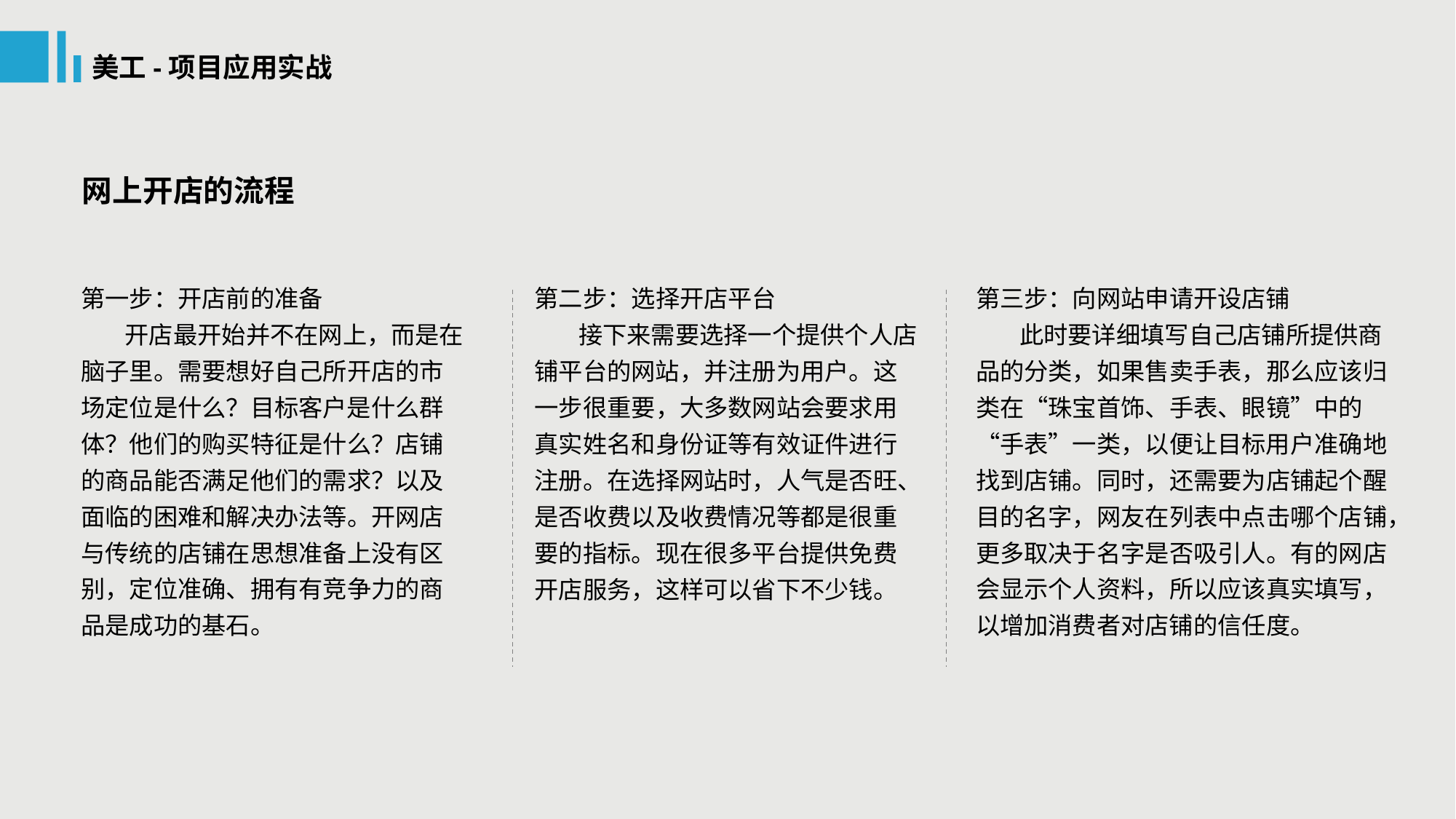

美工-项目应用实战
 网上开店的流程
第三步：向网站申请开设店铺
       此时要详细填写自己店铺所提供商品的分类，如果售卖手表，那么应该归类在“珠宝首饰、手表、眼镜”中的“手表”一类，以便让目标用户准确地找到店铺。同时，还需要为店铺起个醒目的名字，网友在列表中点击哪个店铺，更多取决于名字是否吸引人。有的网店会显示个人资料，所以应该真实填写，以增加消费者对店铺的信任度。
第一步：开店前的准备
       开店最开始并不在网上，而是在脑子里。需要想好自己所开店的市场定位是什么？目标客户是什么群体？他们的购买特征是什么？店铺的商品能否满足他们的需求？以及面临的困难和解决办法等。开网店与传统的店铺在思想准备上没有区别，定位准确、拥有有竞争力的商品是成功的基石。
第二步：选择开店平台
       接下来需要选择一个提供个人店铺平台的网站，并注册为用户。这一步很重要，大多数网站会要求用真实姓名和身份证等有效证件进行注册。在选择网站时，人气是否旺、是否收费以及收费情况等都是很重要的指标。现在很多平台提供免费开店服务，这样可以省下不少钱。